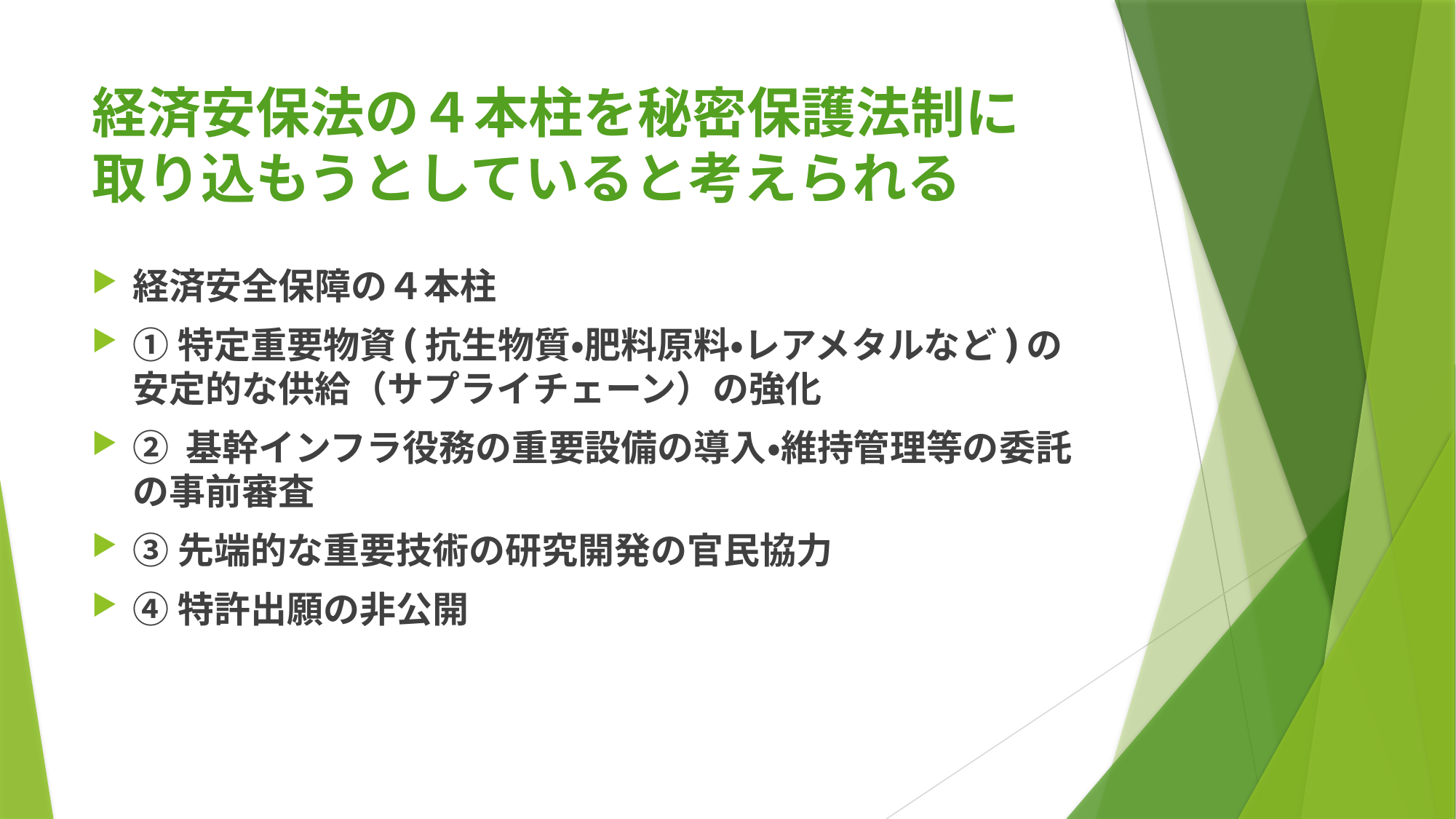

# 経済安保法の４本柱を秘密保護法制に 取り込もうとしていると考えられる
経済安全保障の４本柱
①特定重要物資(抗生物質・肥料原料・レアメタルなど)の安定的な供給（サプライチェーン）の強化
② 基幹インフラ役務の重要設備の導入・維持管理等の委託の事前審査
③先端的な重要技術の研究開発の官民協力
④特許出願の非公開
23